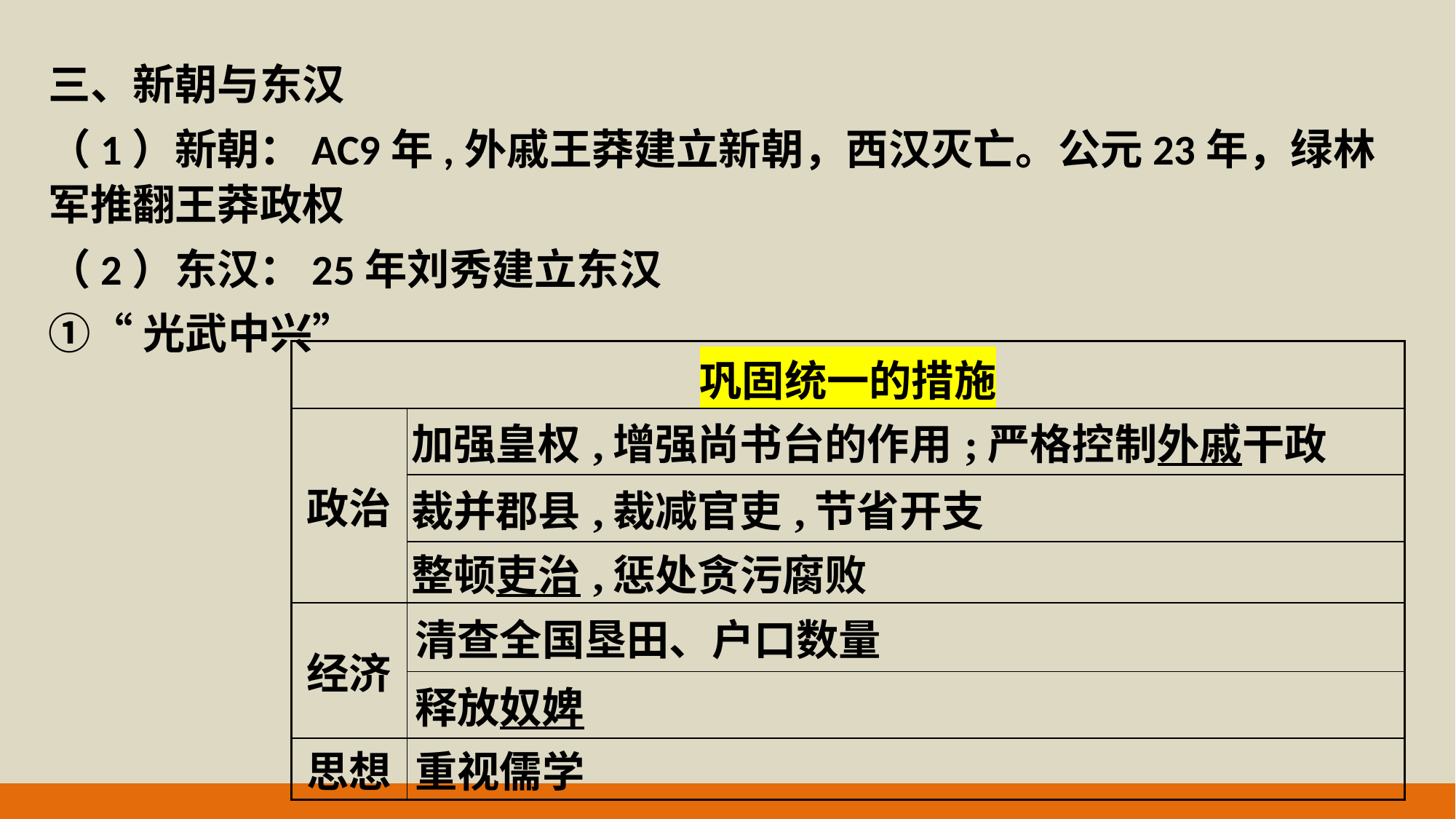

三、新朝与东汉
（1）新朝：AC9年,外戚王莽建立新朝，西汉灭亡。公元23年，绿林军推翻王莽政权
（2）东汉：25年刘秀建立东汉
①“光武中兴”

| 巩固统一的措施 |  |
| --- | --- |
| 政治 | 加强皇权,增强尚书台的作用;严格控制外戚干政 |
|  | 裁并郡县,裁减官吏,节省开支 |
|  | 整顿吏治,惩处贪污腐败 |
| 经济 | 清查全国垦田、户口数量 |
|  | 释放奴婢 |
| 思想 | 重视儒学 |